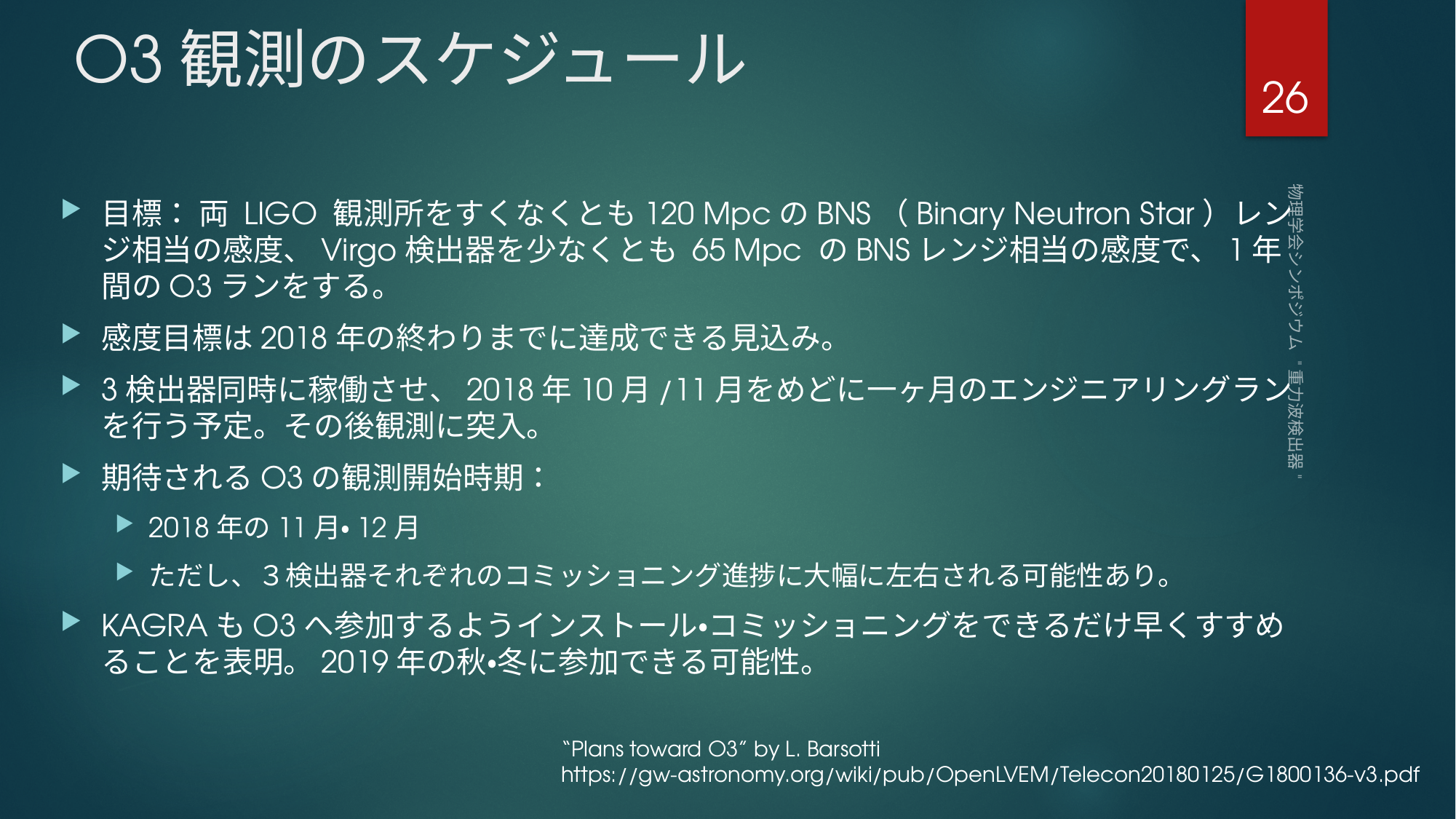

# O3観測のスケジュール
26
目標： 両 LIGO 観測所をすくなくとも120 MpcのBNS（Binary Neutron Star）レンジ相当の感度、Virgo検出器を少なくとも 65 Mpc のBNSレンジ相当の感度で、1年間のO3ランをする。
感度目標は2018年の終わりまでに達成できる見込み。
3検出器同時に稼働させ、2018年10月/11月をめどに一ヶ月のエンジニアリングランを行う予定。その後観測に突入。
期待されるO3の観測開始時期：
2018年の11月・12月
ただし、３検出器それぞれのコミッショニング進捗に大幅に左右される可能性あり。
KAGRAもO3へ参加するようインストール・コミッショニングをできるだけ早くすすめることを表明。2019年の秋・冬に参加できる可能性。
物理学会シンポジウム "重力波検出器"
“Plans toward O3” by L. Barsotti
https://gw-astronomy.org/wiki/pub/OpenLVEM/Telecon20180125/G1800136-v3.pdf